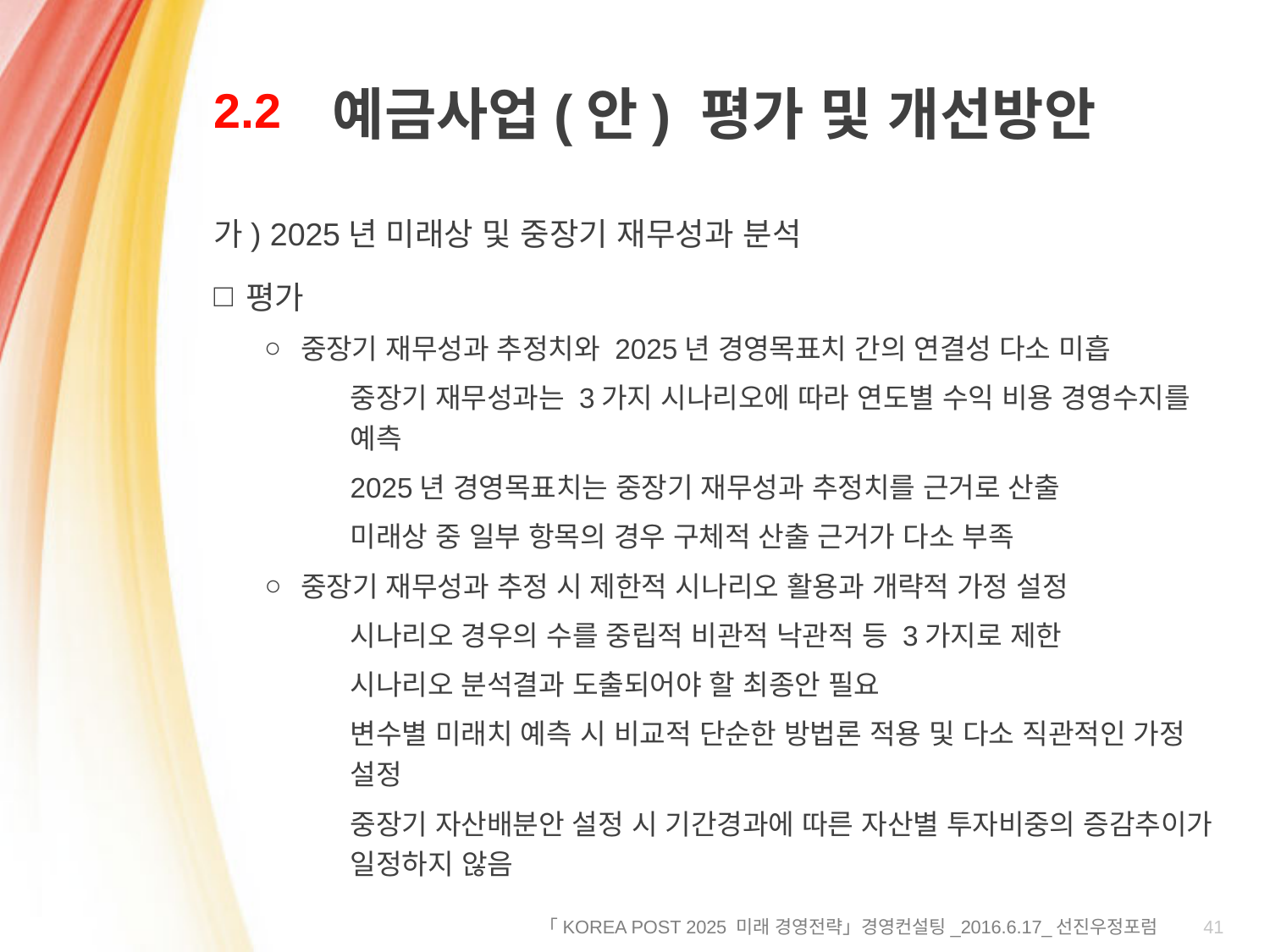

# 2.2
예금사업(안) 평가 및 개선방안
가) 2025년 미래상 및 중장기 재무성과 분석
평가
중장기 재무성과 추정치와 2025년 경영목표치 간의 연결성 다소 미흡
중장기 재무성과는 3가지 시나리오에 따라 연도별 수익 비용 경영수지를 예측
2025년 경영목표치는 중장기 재무성과 추정치를 근거로 산출
미래상 중 일부 항목의 경우 구체적 산출 근거가 다소 부족
중장기 재무성과 추정 시 제한적 시나리오 활용과 개략적 가정 설정
시나리오 경우의 수를 중립적 비관적 낙관적 등 3가지로 제한
시나리오 분석결과 도출되어야 할 최종안 필요
변수별 미래치 예측 시 비교적 단순한 방법론 적용 및 다소 직관적인 가정 설정
중장기 자산배분안 설정 시 기간경과에 따른 자산별 투자비중의 증감추이가 일정하지 않음
41